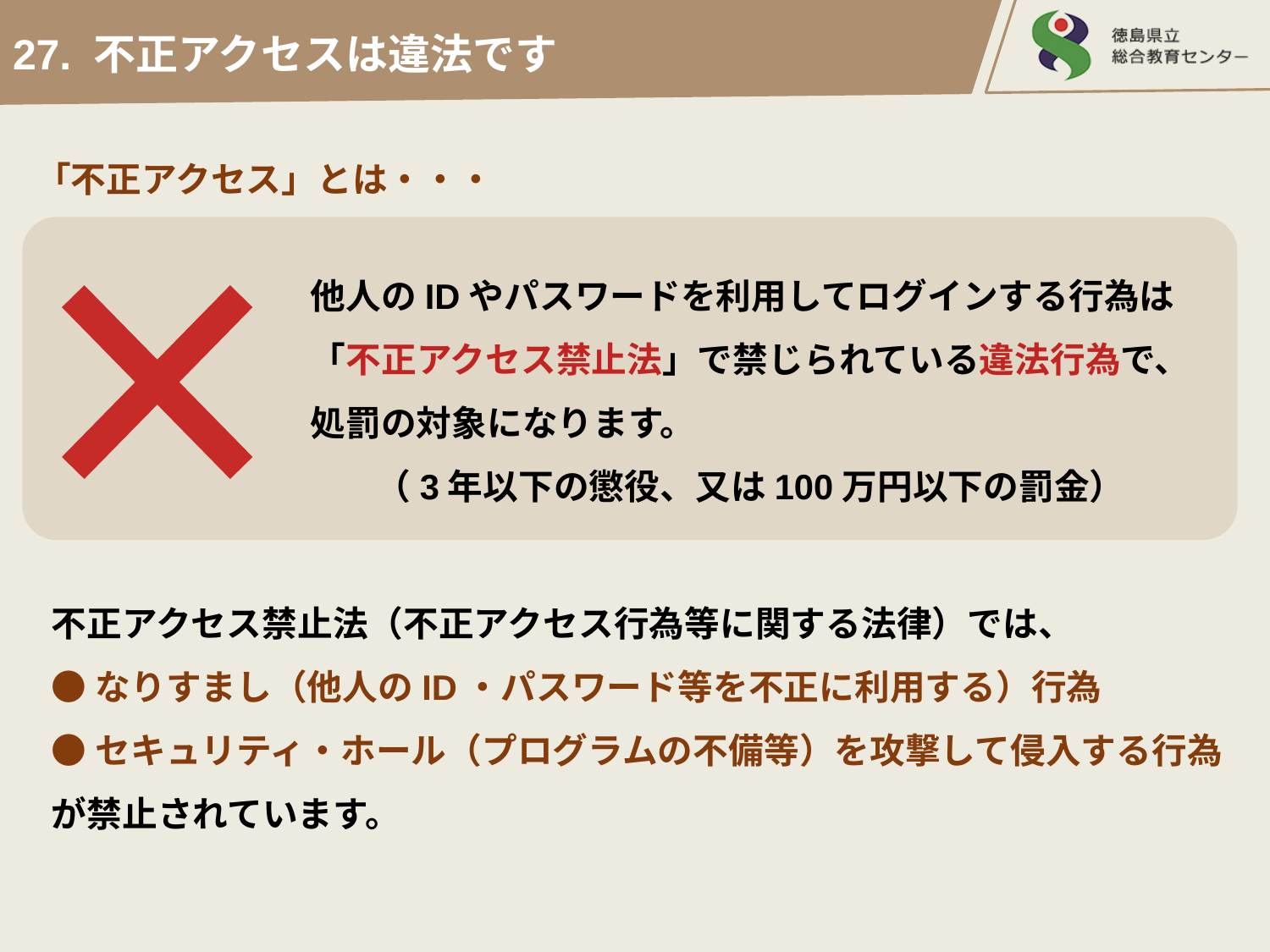

# 27. 不正アクセスは違法です
「不正アクセス」とは・・・

他人のIDやパスワードを利用してログインする行為は
「不正アクセス禁止法」で禁じられている違法行為で、
処罰の対象になります。
（3年以下の懲役、又は100万円以下の罰金）
不正アクセス禁止法（不正アクセス行為等に関する法律）では、
●なりすまし（他人のID・パスワード等を不正に利用する）行為
●セキュリティ・ホール（プログラムの不備等）を攻撃して侵入する行為
が禁止されています。